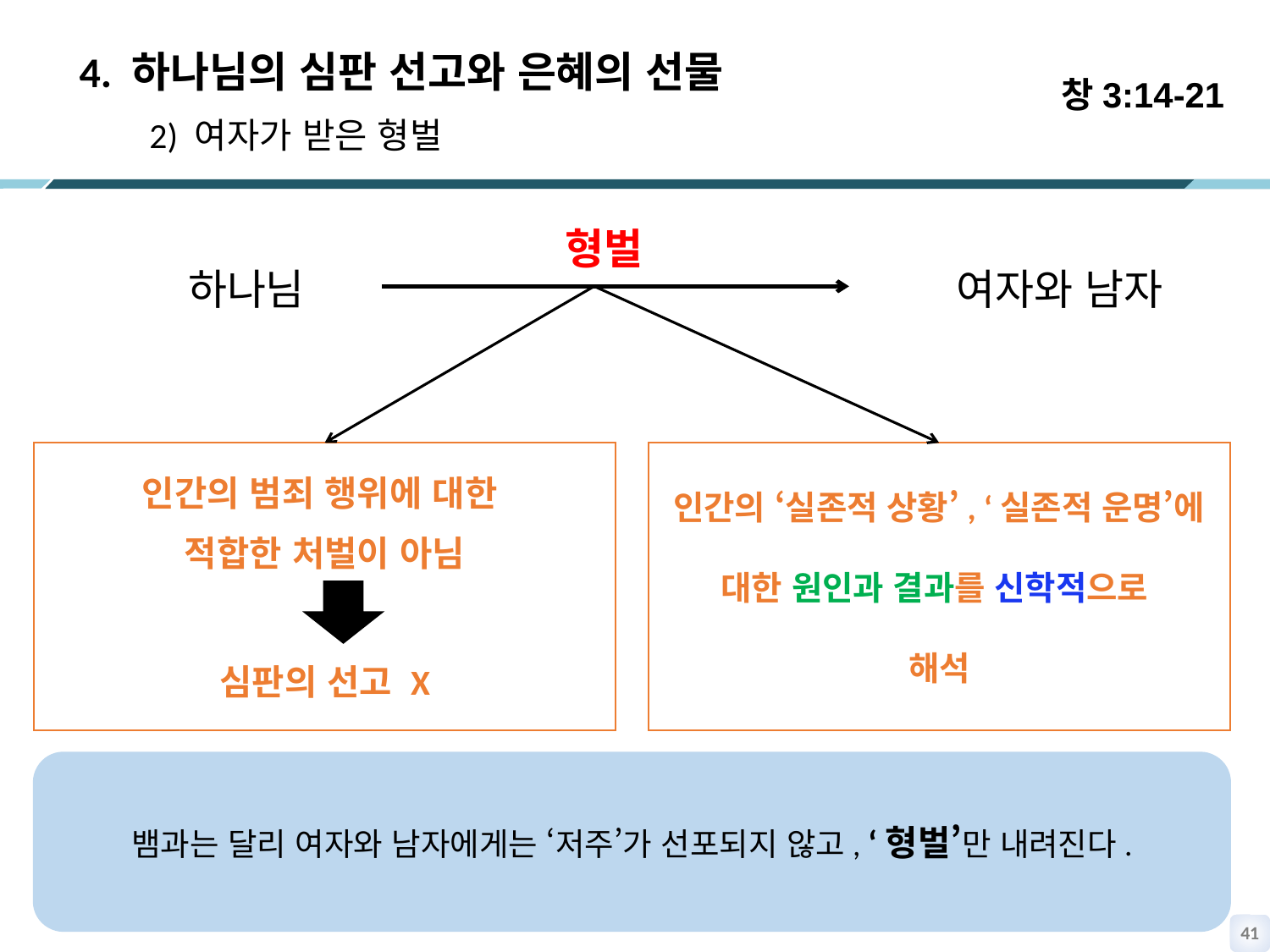

창3:14-21

       4. 하나님의 심판 선고와 은혜의 선물
                 2) 여자가 받은 형벌

      하나님                                                       여자와 남자

형벌
인간의 범죄 행위에 대한
적합한 처벌이 아님

심판의 선고 X
인간의 ‘실존적 상황’, ‘실존적 운명’에

대한 원인과 결과를 신학적으로

해석

뱀과는 달리 여자와 남자에게는 ‘저주’가 선포되지 않고, ‘형벌’만 내려진다.
41